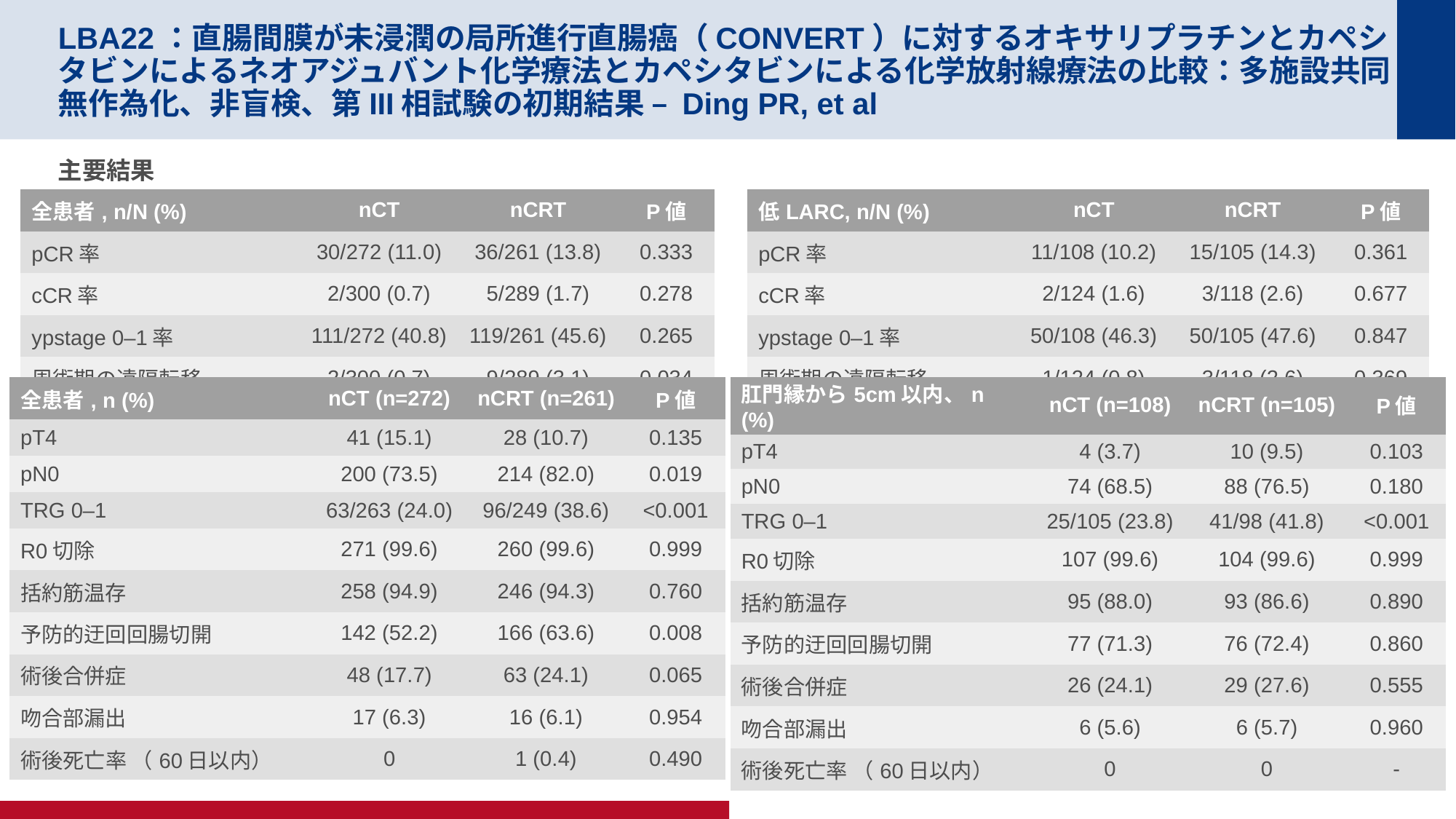

# LBA22：直腸間膜が未浸潤の局所進行直腸癌（CONVERT）に対するオキサリプラチンとカペシタビンによるネオアジュバント化学療法とカペシタビンによる化学放射線療法の比較：多施設共同無作為化、非盲検、第III相試験の初期結果 – Ding PR, et al
主要結果
| 全患者, n/N (%) | nCT | nCRT | P値 |
| --- | --- | --- | --- |
| pCR率 | 30/272 (11.0) | 36/261 (13.8) | 0.333 |
| cCR率 | 2/300 (0.7) | 5/289 (1.7) | 0.278 |
| ypstage 0–1率 | 111/272 (40.8) | 119/261 (45.6) | 0.265 |
| 周術期の遠隔転移 | 2/300 (0.7) | 9/289 (3.1) | 0.034 |
| 低LARC, n/N (%) | nCT | nCRT | P値 |
| --- | --- | --- | --- |
| pCR率 | 11/108 (10.2) | 15/105 (14.3) | 0.361 |
| cCR率 | 2/124 (1.6) | 3/118 (2.6) | 0.677 |
| ypstage 0–1率 | 50/108 (46.3) | 50/105 (47.6) | 0.847 |
| 周術期の遠隔転移 | 1/124 (0.8) | 3/118 (2.6) | 0.369 |
| 全患者, n (%) | nCT (n=272) | nCRT (n=261) | P値 |
| --- | --- | --- | --- |
| pT4 | 41 (15.1) | 28 (10.7) | 0.135 |
| pN0 | 200 (73.5) | 214 (82.0) | 0.019 |
| TRG 0–1 | 63/263 (24.0) | 96/249 (38.6) | <0.001 |
| R0切除 | 271 (99.6) | 260 (99.6) | 0.999 |
| 括約筋温存 | 258 (94.9) | 246 (94.3) | 0.760 |
| 予防的迂回回腸切開 | 142 (52.2) | 166 (63.6) | 0.008 |
| 術後合併症 | 48 (17.7) | 63 (24.1) | 0.065 |
| 吻合部漏出 | 17 (6.3) | 16 (6.1) | 0.954 |
| 術後死亡率 （60日以内） | 0 | 1 (0.4) | 0.490 |
| 肛門縁から5cm以内、n (%) | nCT (n=108) | nCRT (n=105) | P値 |
| --- | --- | --- | --- |
| pT4 | 4 (3.7) | 10 (9.5) | 0.103 |
| pN0 | 74 (68.5) | 88 (76.5) | 0.180 |
| TRG 0–1 | 25/105 (23.8) | 41/98 (41.8) | <0.001 |
| R0切除 | 107 (99.6) | 104 (99.6) | 0.999 |
| 括約筋温存 | 95 (88.0) | 93 (86.6) | 0.890 |
| 予防的迂回回腸切開 | 77 (71.3) | 76 (72.4) | 0.860 |
| 術後合併症 | 26 (24.1) | 29 (27.6) | 0.555 |
| 吻合部漏出 | 6 (5.6) | 6 (5.7) | 0.960 |
| 術後死亡率 （60日以内） | 0 | 0 | - |
Ding PR, et al.Ann Oncol 2021;32(suppl):abstr LBA22